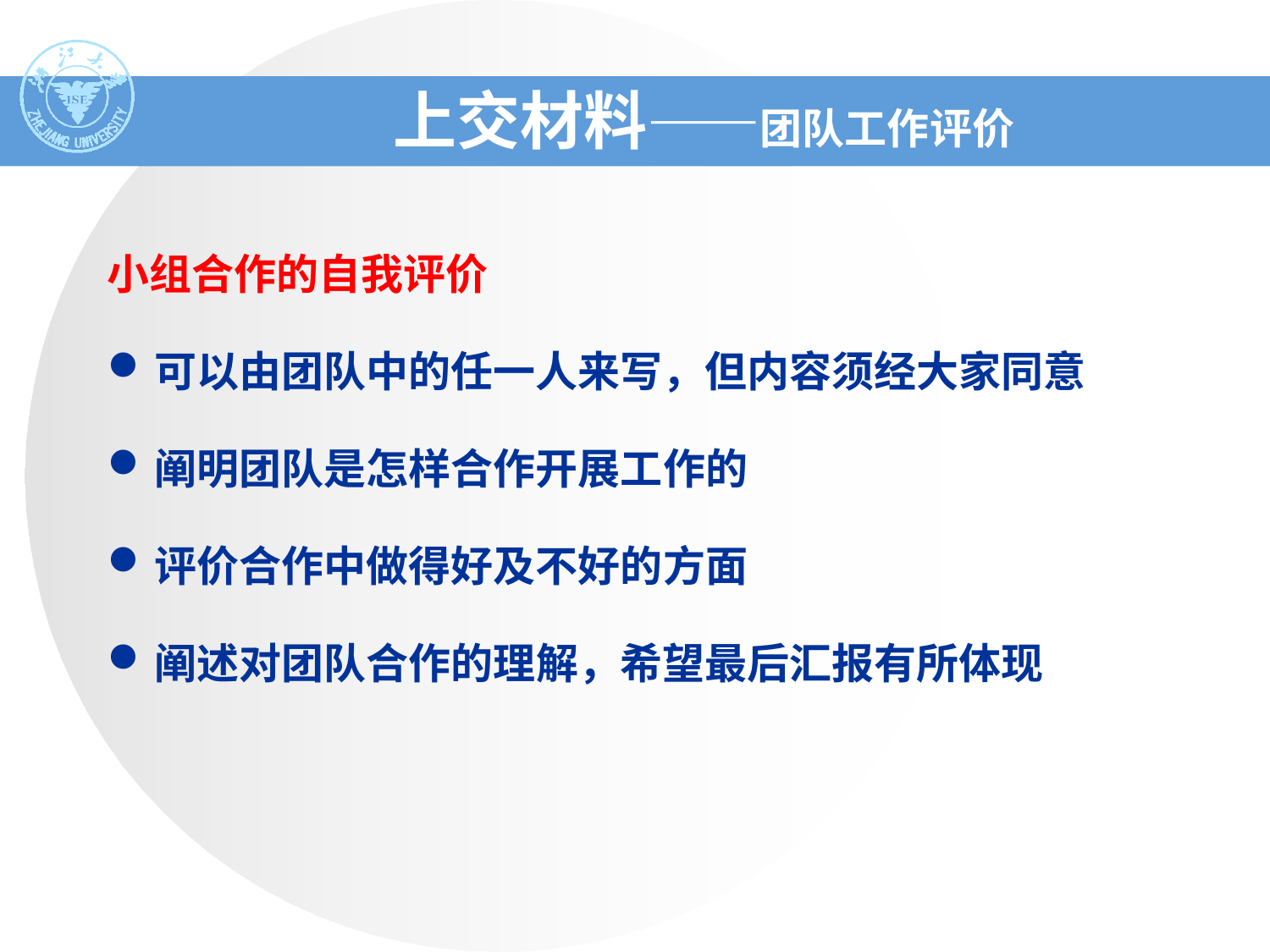

上交材料——团队工作评价
小组合作的自我评价
可以由团队中的任一人来写，但内容须经大家同意
阐明团队是怎样合作开展工作的
评价合作中做得好及不好的方面
阐述对团队合作的理解，希望最后汇报有所体现